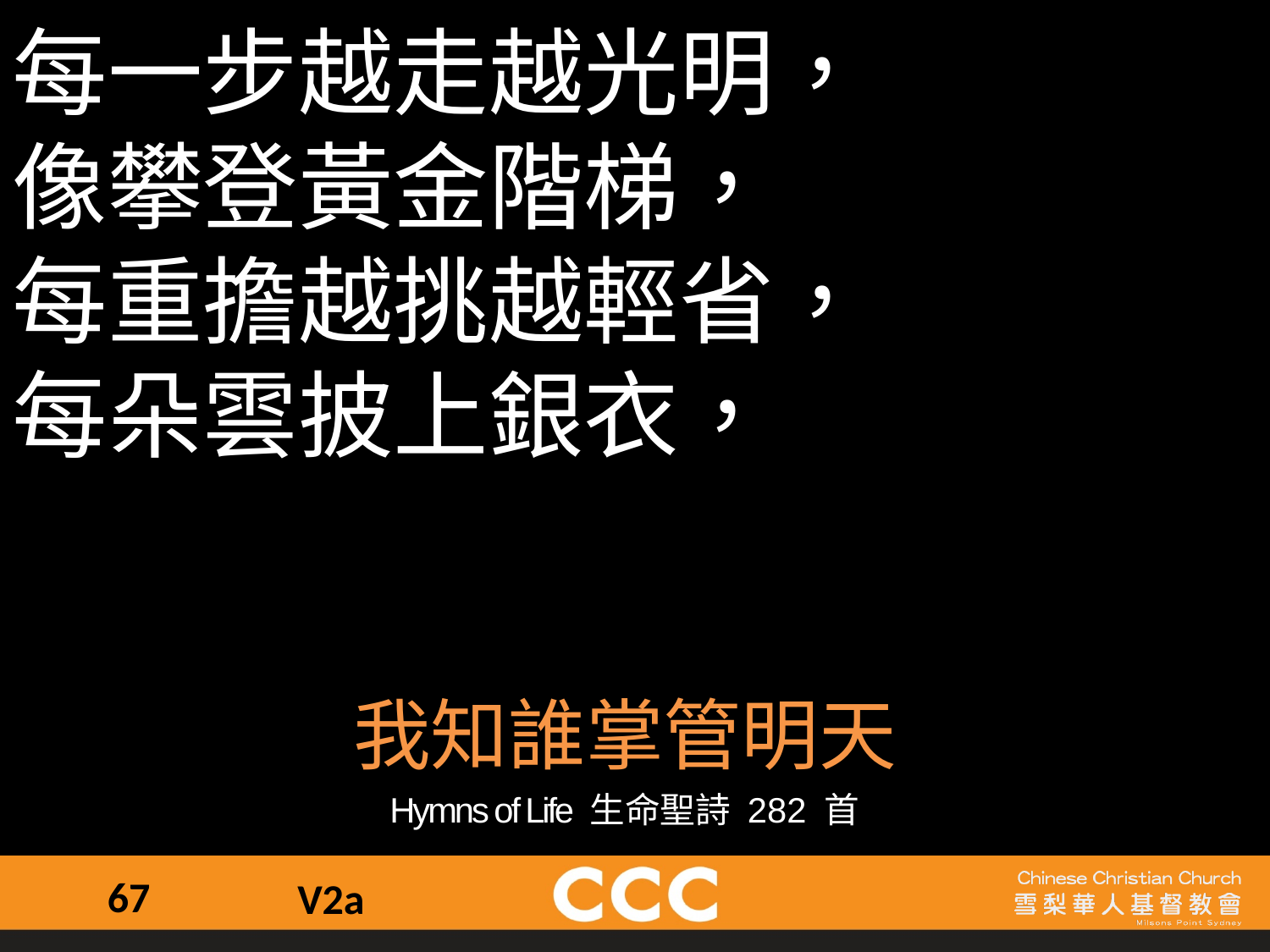

每一步越走越光明，
像攀登黃金階梯，
每重擔越挑越輕省，
每朵雲披上銀衣，
我知誰掌管明天
Hymns of Life 生命聖詩 282 首
67
V2a